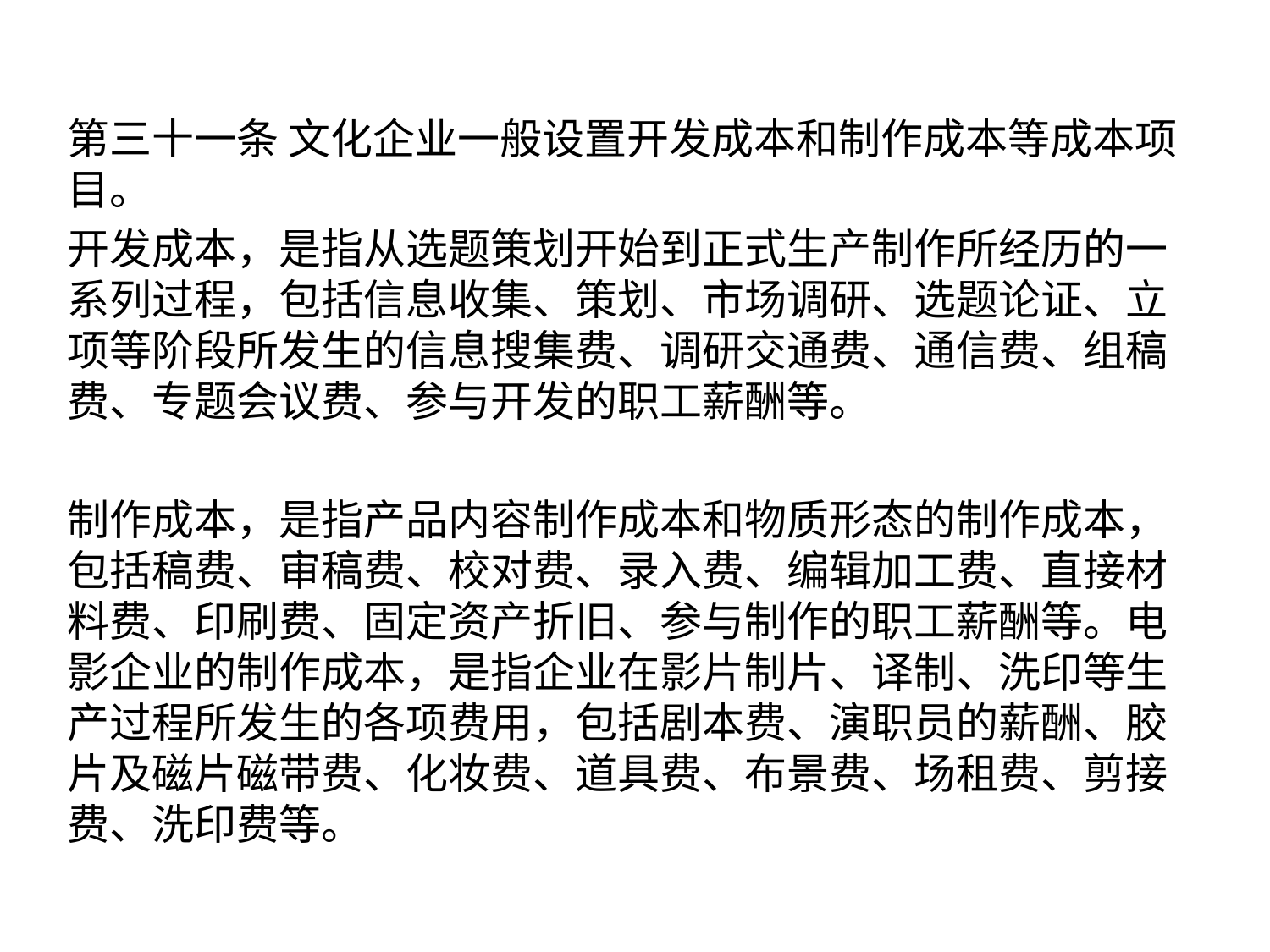

第三十一条 文化企业一般设置开发成本和制作成本等成本项目。
开发成本，是指从选题策划开始到正式生产制作所经历的一系列过程，包括信息收集、策划、市场调研、选题论证、立项等阶段所发生的信息搜集费、调研交通费、通信费、组稿费、专题会议费、参与开发的职工薪酬等。

制作成本，是指产品内容制作成本和物质形态的制作成本，包括稿费、审稿费、校对费、录入费、编辑加工费、直接材料费、印刷费、固定资产折旧、参与制作的职工薪酬等。电影企业的制作成本，是指企业在影片制片、译制、洗印等生产过程所发生的各项费用，包括剧本费、演职员的薪酬、胶片及磁片磁带费、化妆费、道具费、布景费、场租费、剪接费、洗印费等。